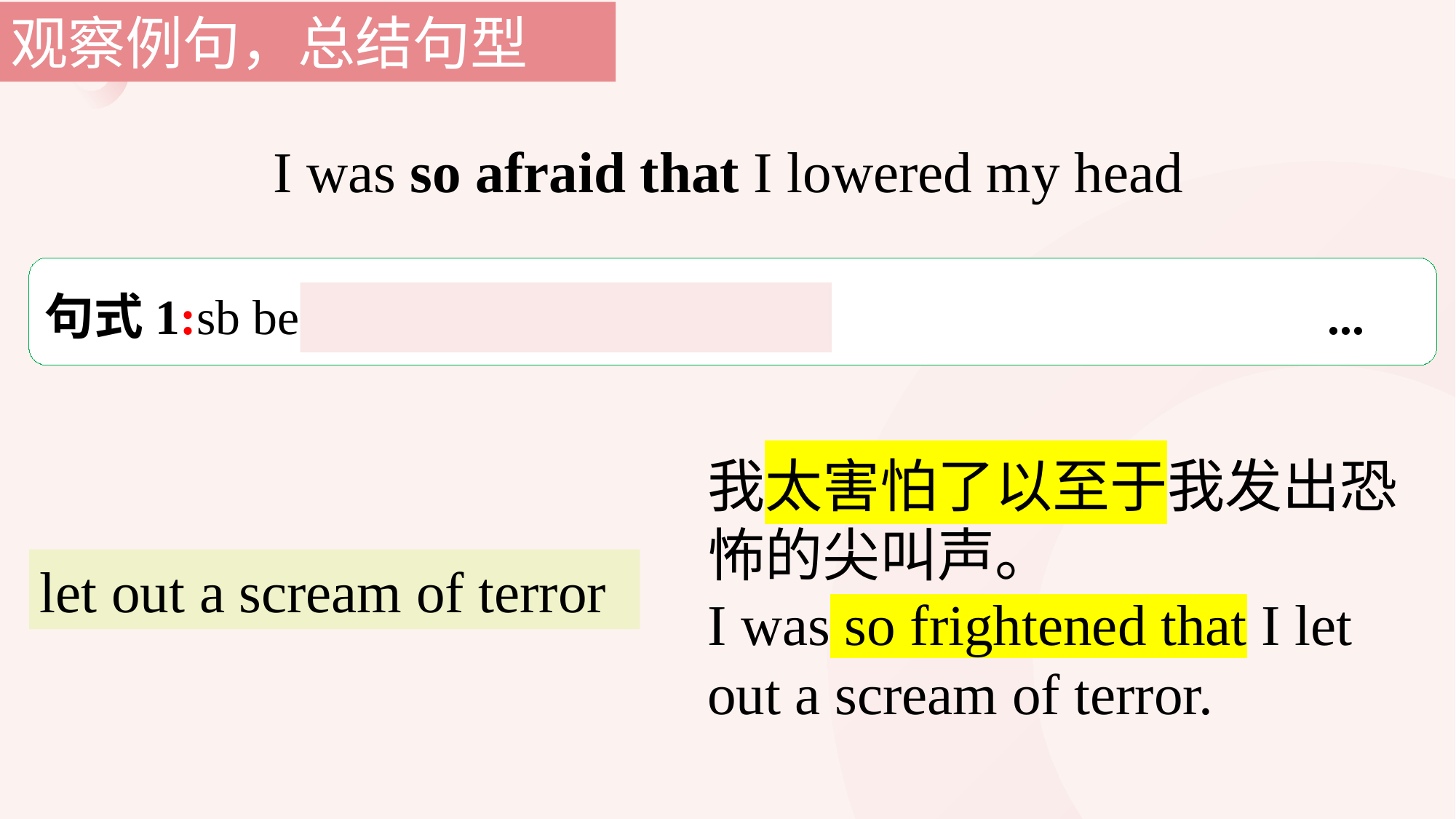

观察例句，总结句型
I was so afraid that I lowered my head
句式1:sb be so+情绪adj+that 从句         某人如此...以至于...

我太害怕了以至于我发出恐怖的尖叫声。
I was so frightened that I let out a scream of terror.
let out a scream of terror